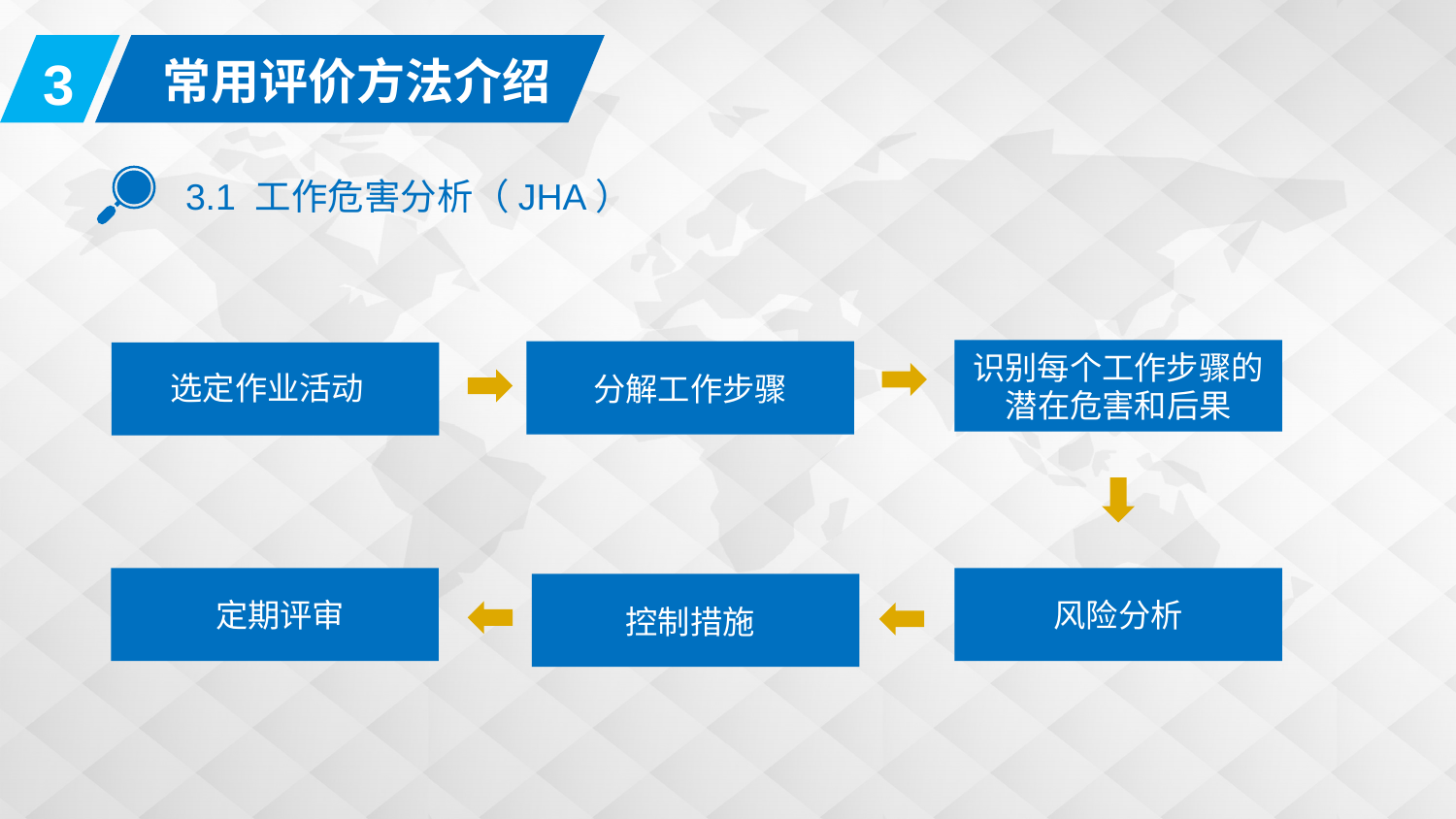

3
常用评价方法介绍

3.1 工作危害分析（JHA）
识别每个工作步骤的
潜在危害和后果

分解工作步骤

选定作业活动

风险分析

定期评审
控制措施